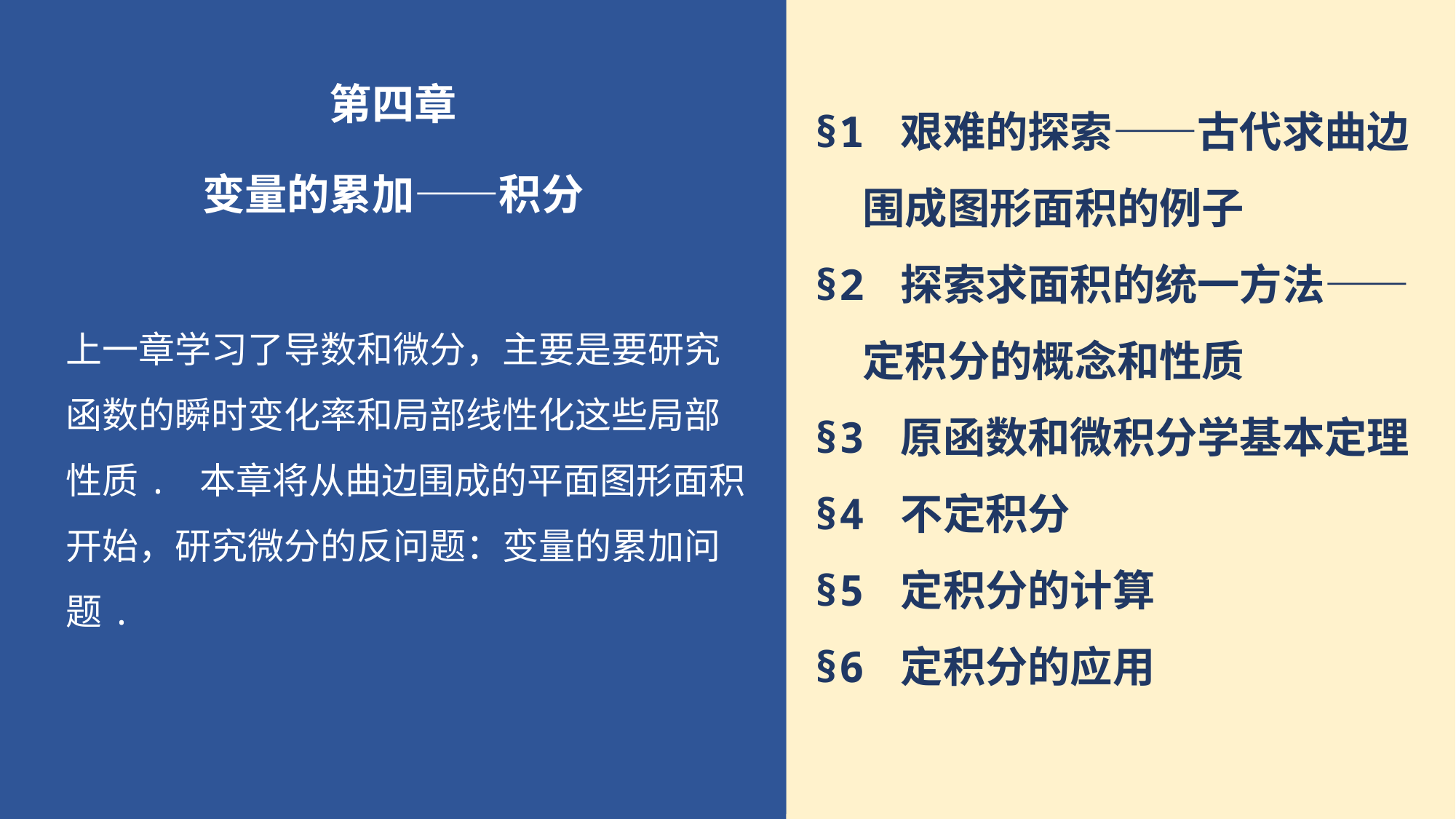

第四章
变量的累加——积分
§1 艰难的探索——古代求曲边
    围成图形面积的例子
§2 探索求面积的统一方法——
    定积分的概念和性质
§3 原函数和微积分学基本定理
§4 不定积分
§5 定积分的计算
§6 定积分的应用
上一章学习了导数和微分，主要是要研究函数的瞬时变化率和局部线性化这些局部性质. 本章将从曲边围成的平面图形面积开始，研究微分的反问题：变量的累加问题.